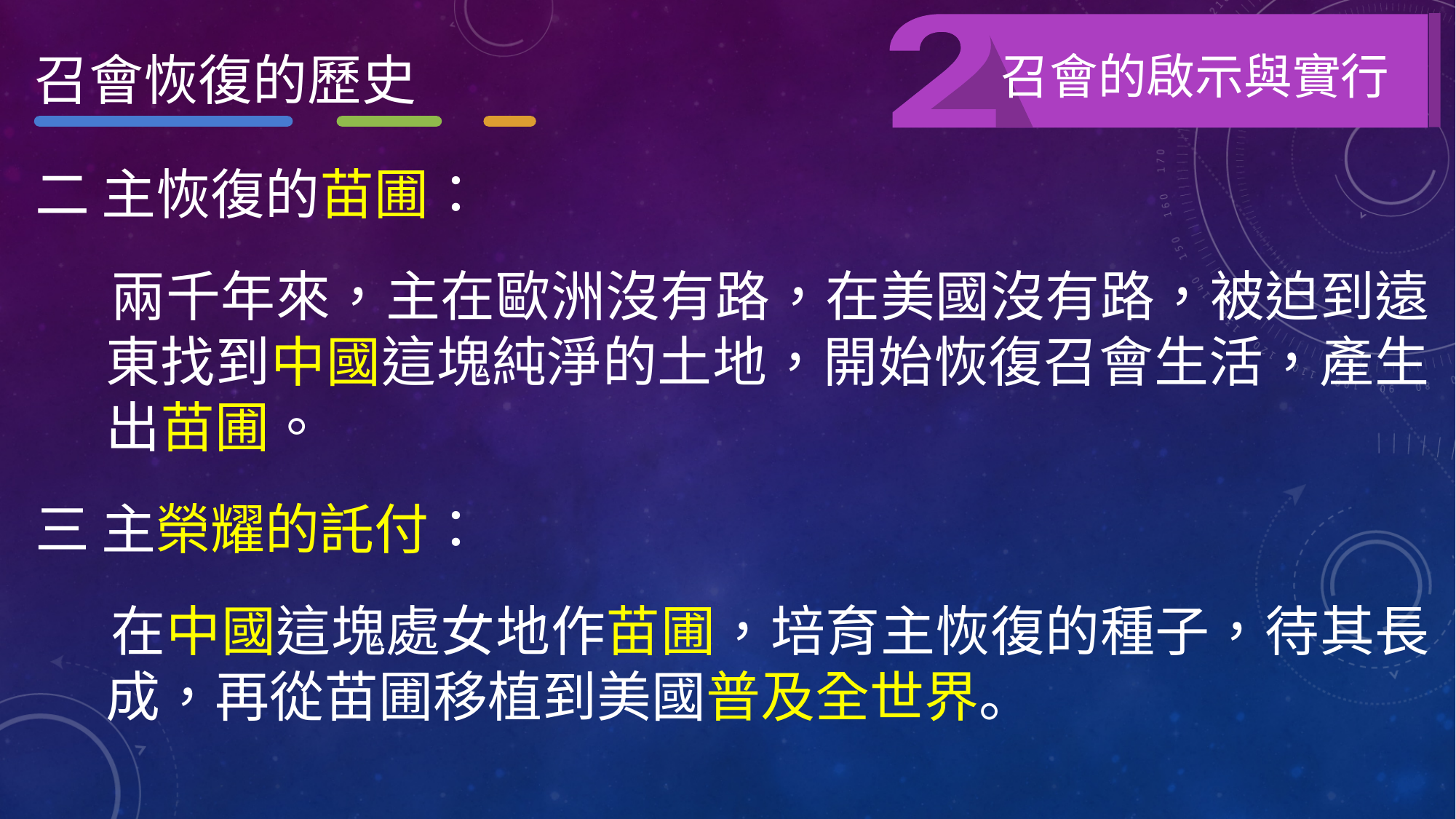

召會的啟示與實行

召會恢復的歷史
召會的啟示與實行

二 主恢復的苗圃：
     兩千年來，主在歐洲沒有路，在美國沒有路，被迫到遠東找到中國這塊純淨的土地，開始恢復召會生活，產生出苗圃。
三 主榮耀的託付：
     在中國這塊處女地作苗圃，培育主恢復的種子，待其長 成，再從苗圃移植到美國普及全世界。